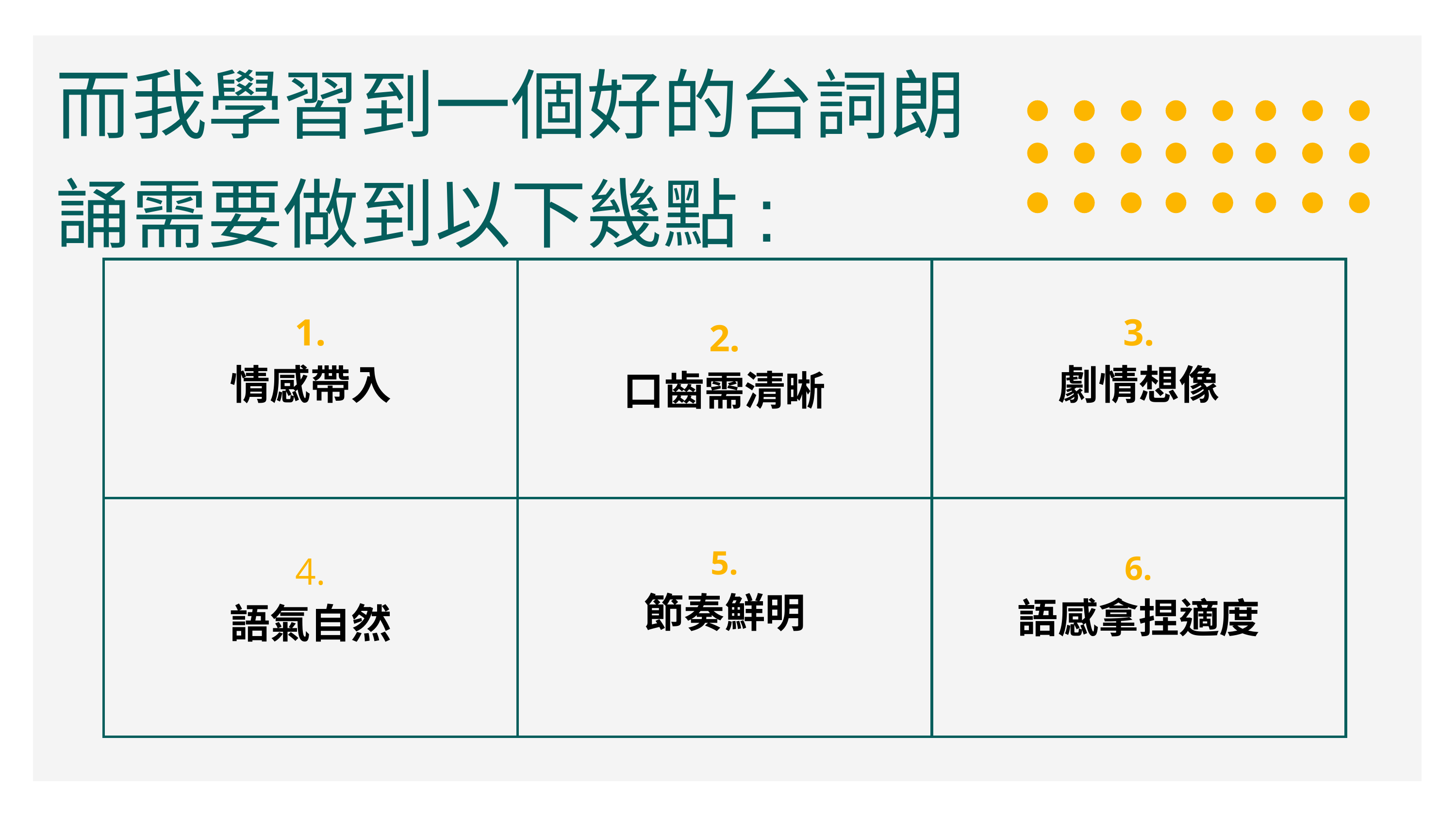

而我學習到一個好的台詞朗誦需要做到以下幾點:

| 1. 情感帶入 | 2. 口齒需清晰 | 3. 劇情想像 |
| --- | --- | --- |
| 4. 語氣自然 | 5. 節奏鮮明 | 6. 語感拿捏適度 |